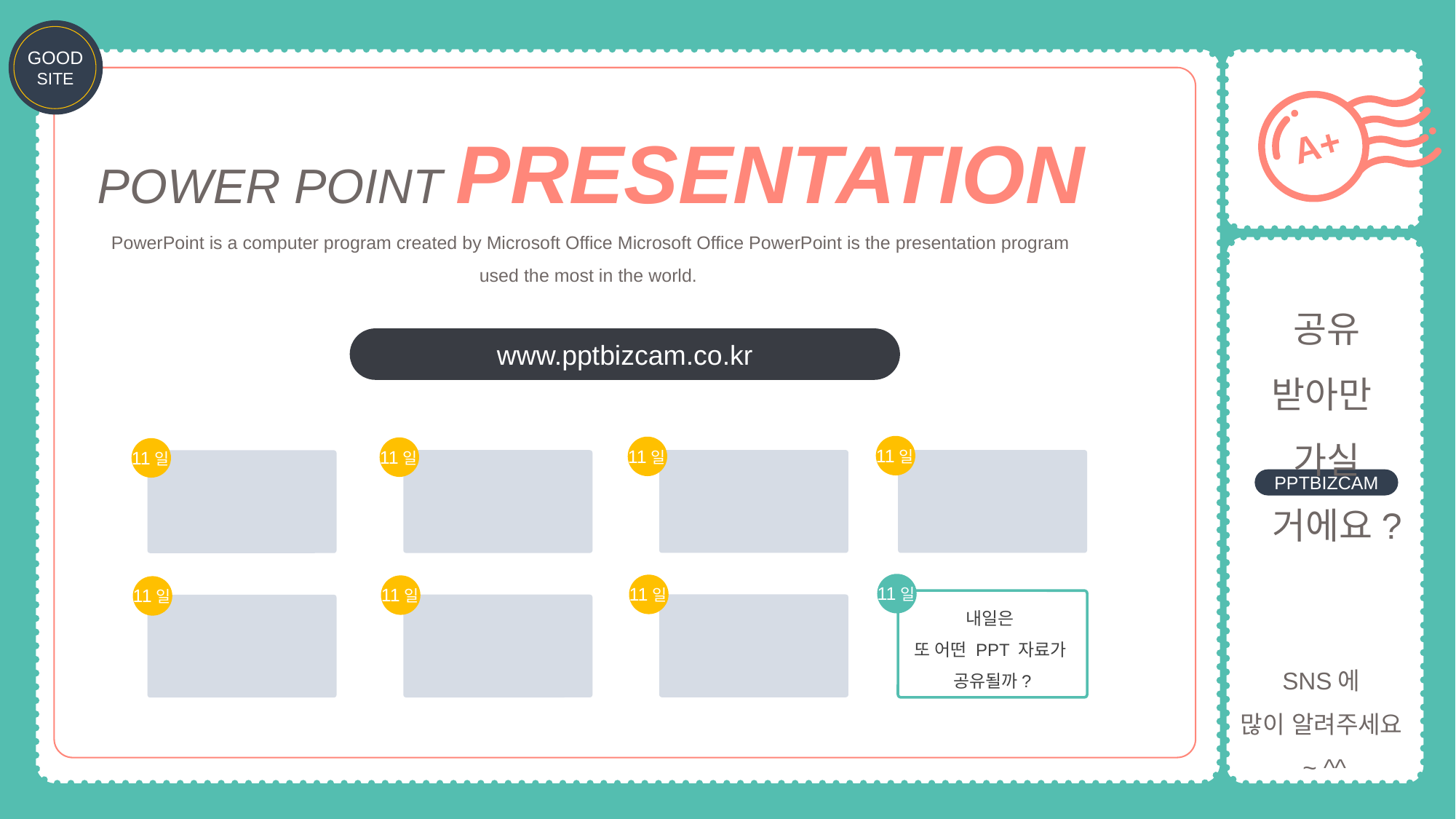

GOOD
SITE

POWER POINT PRESENTATION
PowerPoint is a computer program created by Microsoft Office Microsoft Office PowerPoint is the presentation program used the most in the world.

A+

공유 받아만
가실 거에요?
www.pptbizcam.co.kr

11일

11일

11일

11일

PPTBIZCAM

11일

11일

11일

11일
내일은
또 어떤 PPT 자료가
공유될까?

SNS에
많이 알려주세요~ ^^